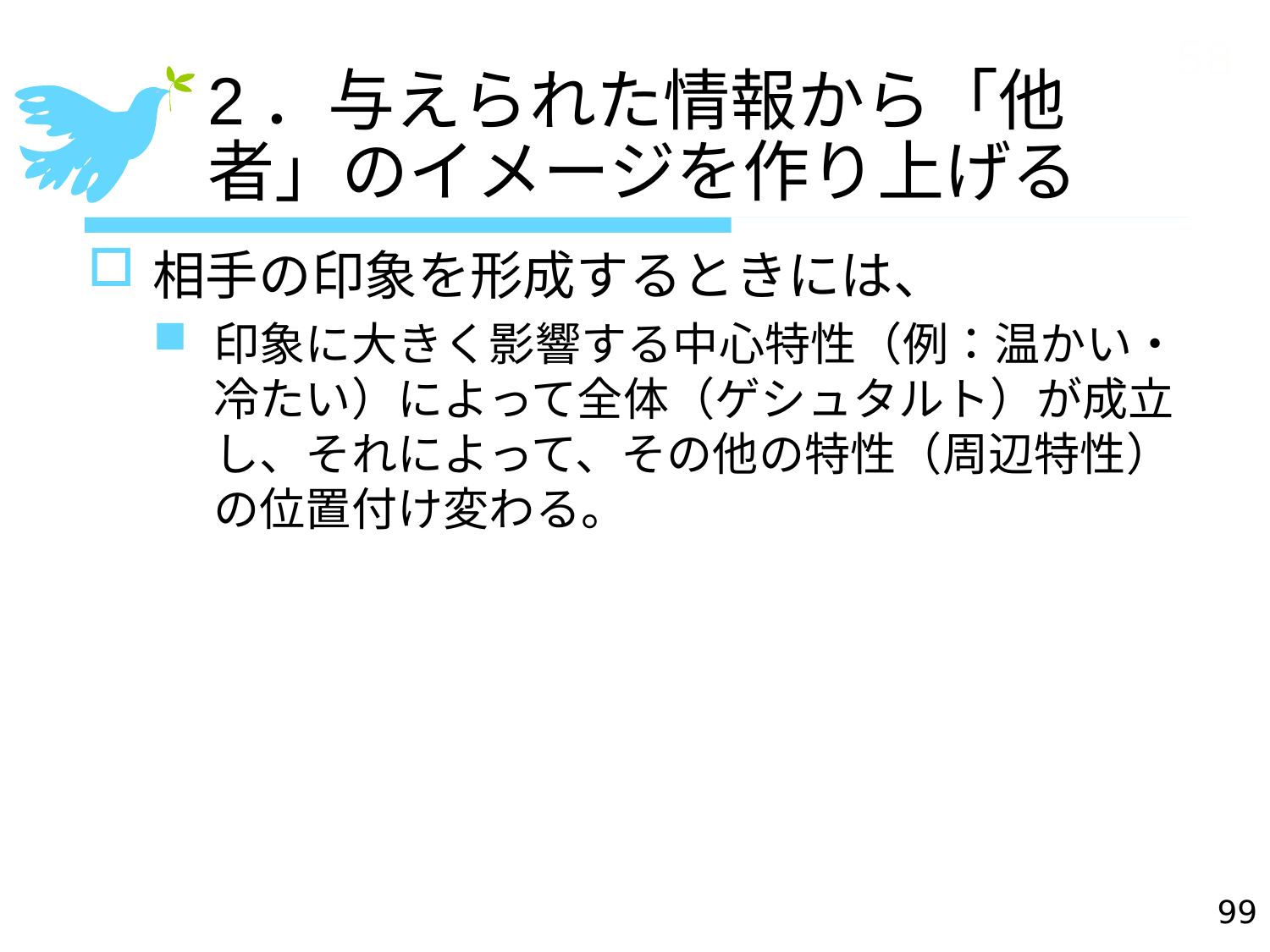

58
# 2．与えられた情報から「他者」のイメージを作り上げる
相手の印象を形成するときには、
印象に大きく影響する中心特性（例：温かい・冷たい）によって全体（ゲシュタルト）が成立し、それによって、その他の特性（周辺特性）の位置付け変わる。
99